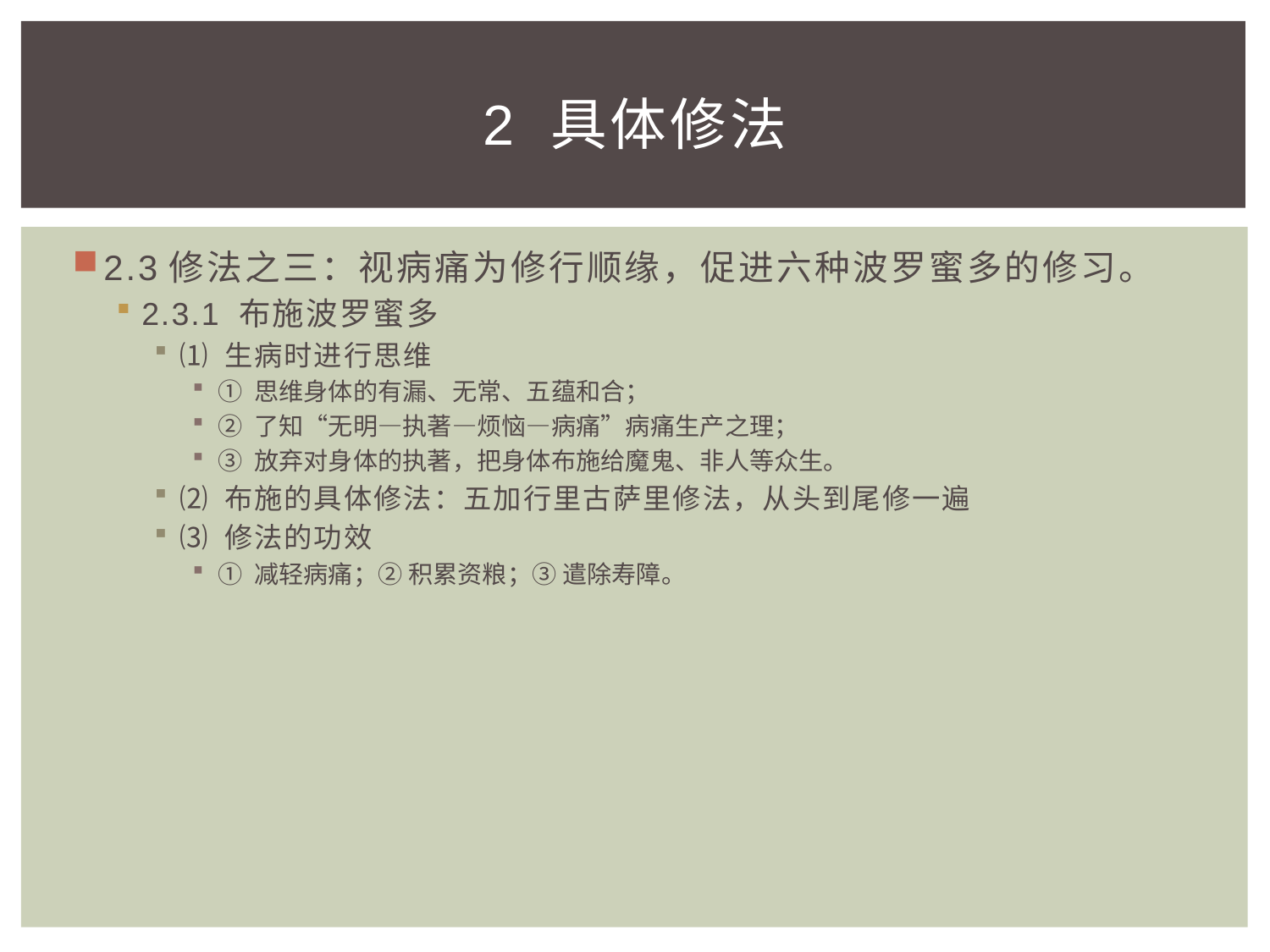

# 2 具体修法
2.3修法之三：视病痛为修行顺缘，促进六种波罗蜜多的修习。
2.3.1 布施波罗蜜多
⑴ 生病时进行思维
① 思维身体的有漏、无常、五蕴和合；
② 了知“无明—执著—烦恼—病痛”病痛生产之理；
③ 放弃对身体的执著，把身体布施给魔鬼、非人等众生。
⑵ 布施的具体修法：五加行里古萨里修法，从头到尾修一遍
⑶ 修法的功效
① 减轻病痛；② 积累资粮；③ 遣除寿障。